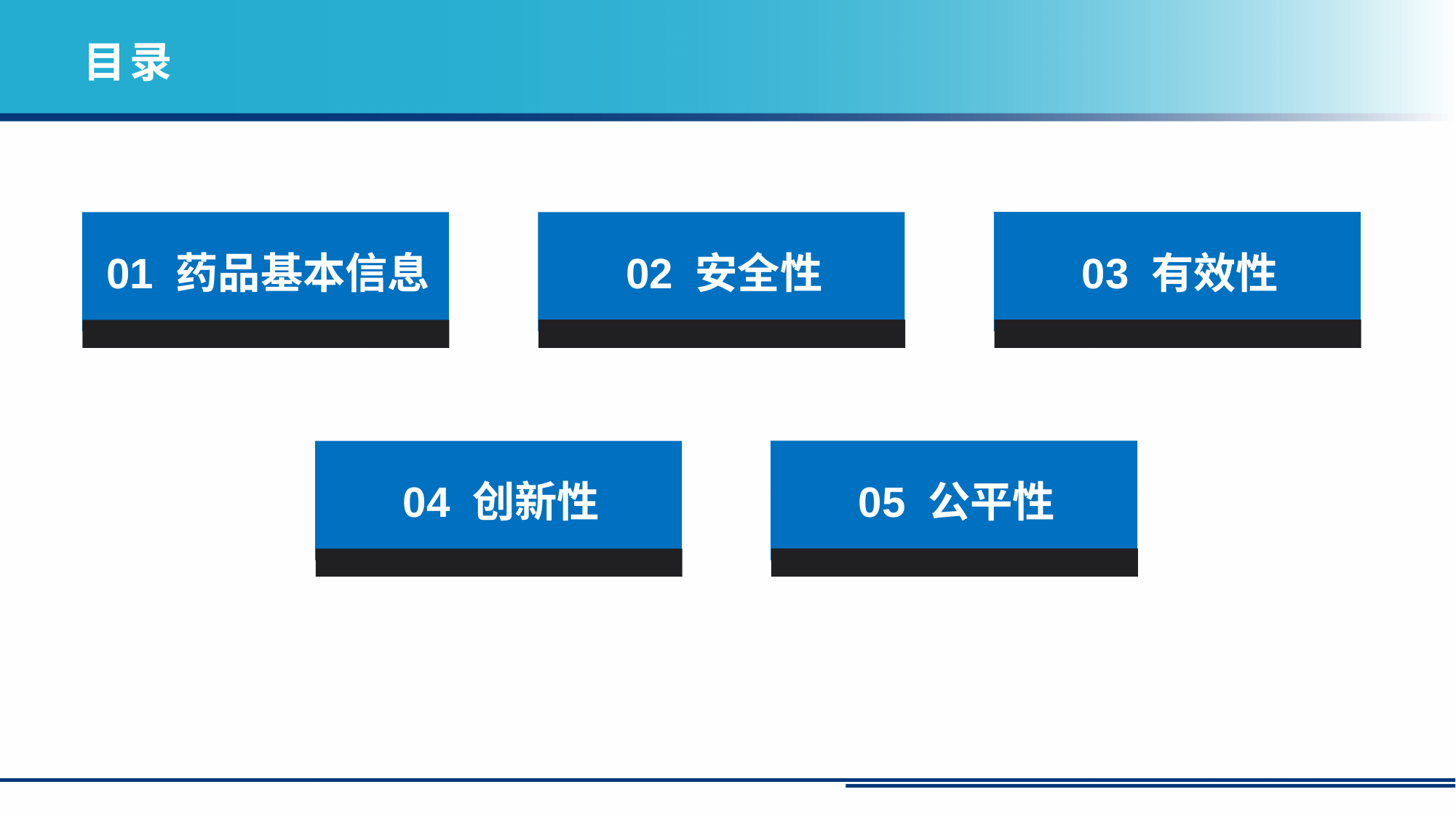

# 目录

03 有效性
02 安全性
01 药品基本信息

05 公平性
04 创新性